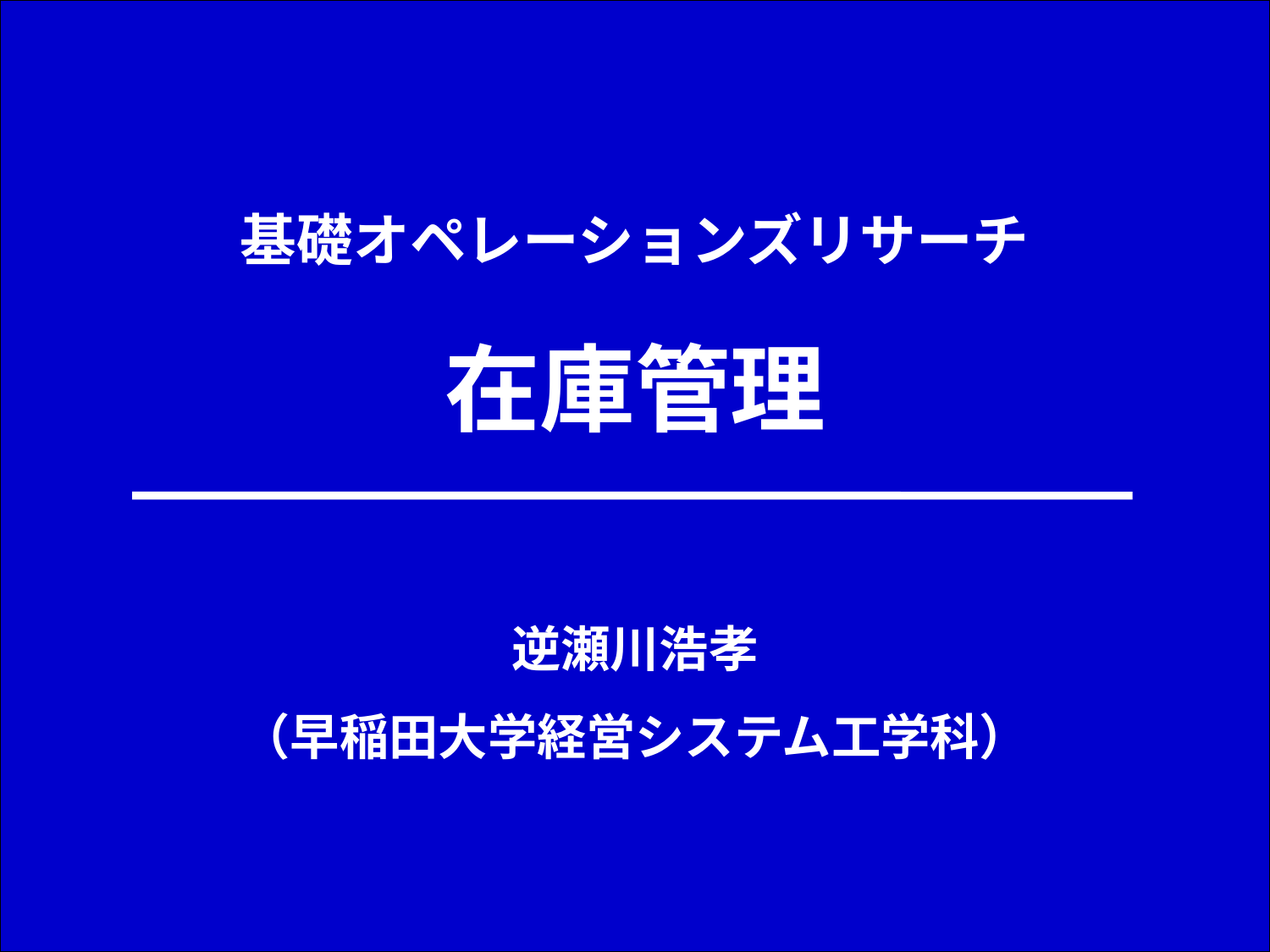

# 基礎オペレーションズリサーチ 在庫管理

逆瀬川浩孝
（早稲田大学経営システム工学科）